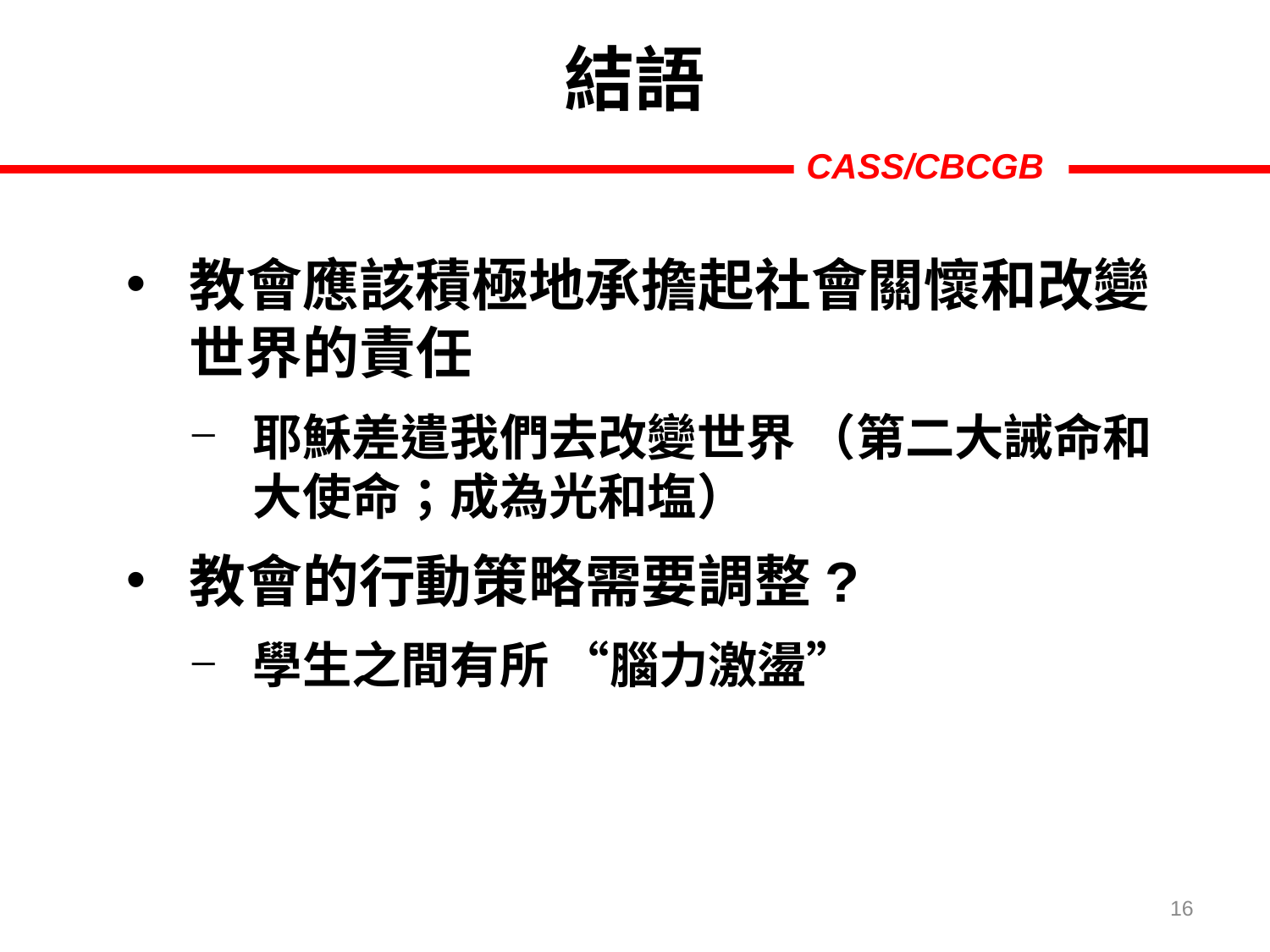

結語
教會應該積極地承擔起社會關懷和改變世界的責任
耶穌差遣我們去改變世界 （第二大誡命和大使命；成為光和塩）
教會的行動策略需要調整?
學生之間有所 “腦力激盪”
16